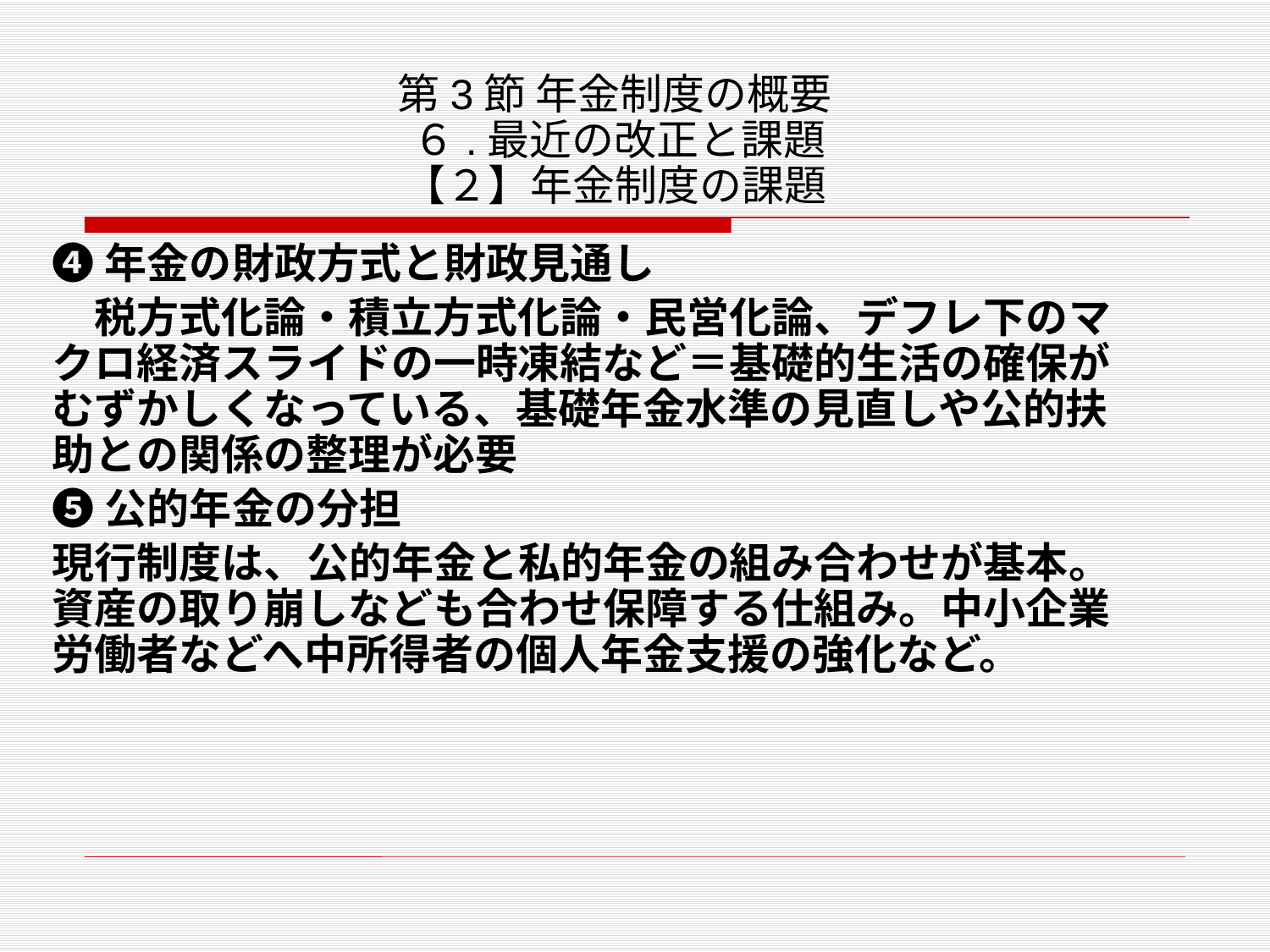

# 第3節 年金制度の概要 ６.最近の改正と課題 【２】年金制度の課題
❹年金の財政方式と財政見通し
　税方式化論・積立方式化論・民営化論、デフレ下のマクロ経済スライドの一時凍結など＝基礎的生活の確保がむずかしくなっている、基礎年金水準の見直しや公的扶助との関係の整理が必要
➎公的年金の分担
現行制度は、公的年金と私的年金の組み合わせが基本。資産の取り崩しなども合わせ保障する仕組み。中小企業労働者などへ中所得者の個人年金支援の強化など。